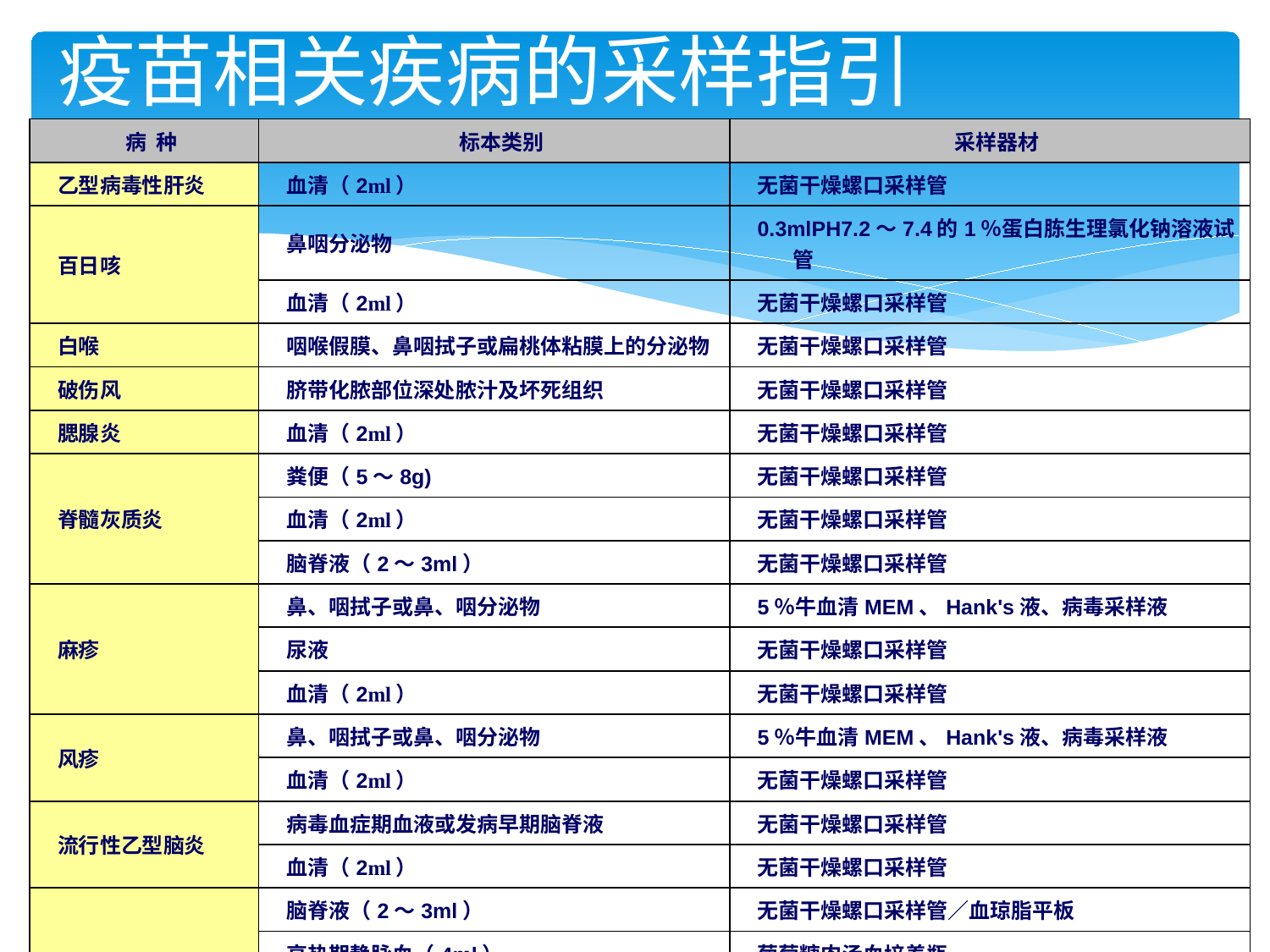

# 疫苗相关疾病的采样指引
| 病 种 | 标本类别 | 采样器材 |
| --- | --- | --- |
| 乙型病毒性肝炎 | 血清（2ml） | 无菌干燥螺口采样管 |
| 百日咳 | 鼻咽分泌物 | 0.3mlPH7.2～7.4的1％蛋白胨生理氯化钠溶液试管 |
|  | 血清（2ml） | 无菌干燥螺口采样管 |
| 白喉 | 咽喉假膜、鼻咽拭子或扁桃体粘膜上的分泌物 | 无菌干燥螺口采样管 |
| 破伤风 | 脐带化脓部位深处脓汁及坏死组织 | 无菌干燥螺口采样管 |
| 腮腺炎 | 血清（2ml） | 无菌干燥螺口采样管 |
| 脊髓灰质炎 | 粪便（5～8g) | 无菌干燥螺口采样管 |
|  | 血清（2ml） | 无菌干燥螺口采样管 |
|  | 脑脊液（2～3ml） | 无菌干燥螺口采样管 |
| 麻疹 | 鼻、咽拭子或鼻、咽分泌物 | 5％牛血清MEM、Hank's液、病毒采样液 |
|  | 尿液 | 无菌干燥螺口采样管 |
|  | 血清（2ml） | 无菌干燥螺口采样管 |
| 风疹 | 鼻、咽拭子或鼻、咽分泌物 | 5％牛血清MEM、Hank's液、病毒采样液 |
|  | 血清（2ml） | 无菌干燥螺口采样管 |
| 流行性乙型脑炎 | 病毒血症期血液或发病早期脑脊液 | 无菌干燥螺口采样管 |
|  | 血清（2ml） | 无菌干燥螺口采样管 |
| 流行性脑脊髓膜炎 | 脑脊液（2～3ml） | 无菌干燥螺口采样管／血琼脂平板 |
|  | 高热期静脉血（4ml） | 葡萄糖肉汤血培养瓶 |
|  | 血清（2ml） | 无菌干燥螺口采样管 |
|  | 鼻、咽拭子，出血点渗出液 | 巧克力琼脂平板／血琼脂平板 |